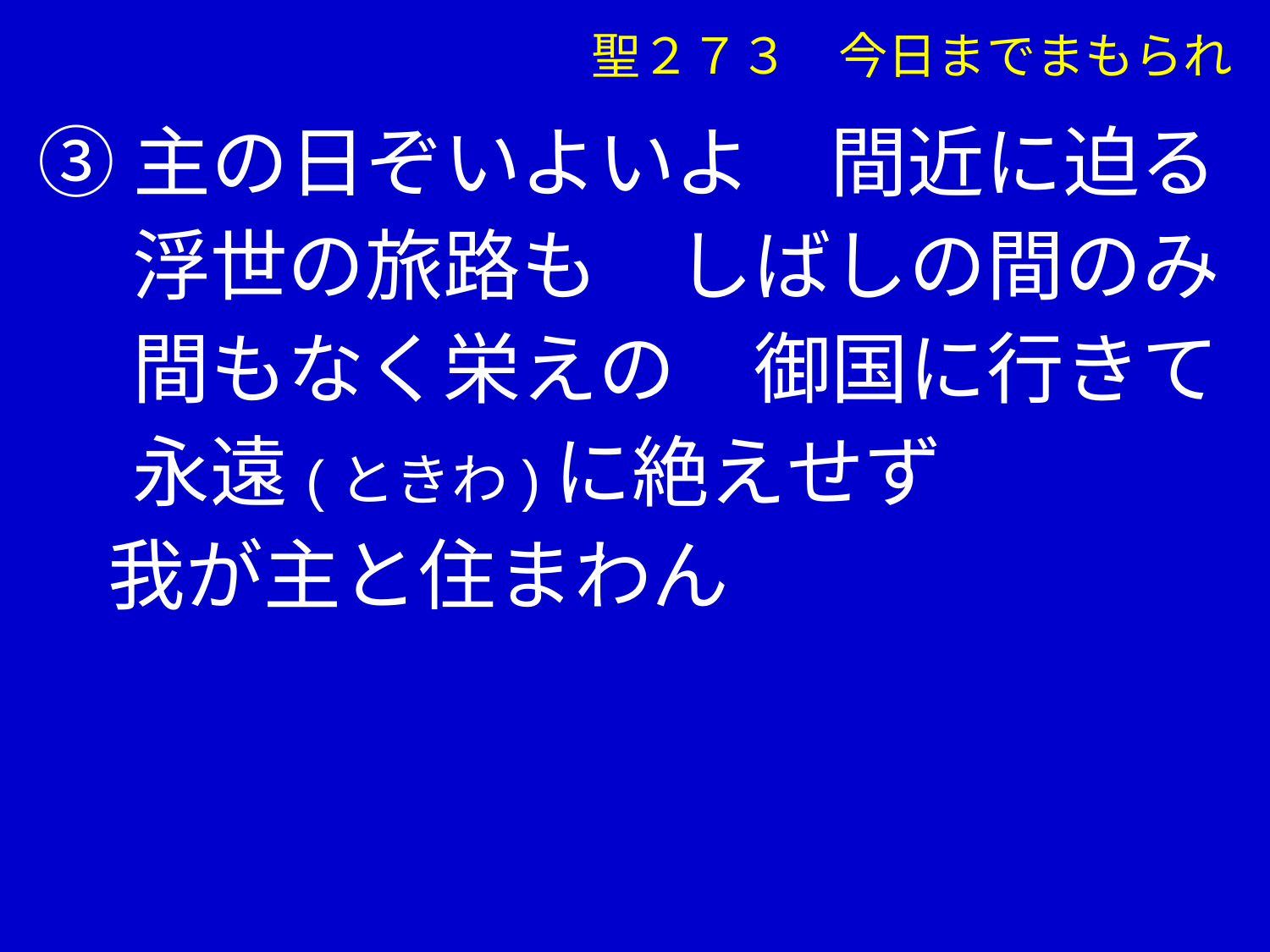

③主の日ぞいよいよ　間近に迫る
　 浮世の旅路も　しばしの間のみ
　 間もなく栄えの　御国に行きて
　 永遠(ときわ)に絶えせず
   我が主と住まわん
聖２７３　今日までまもられ